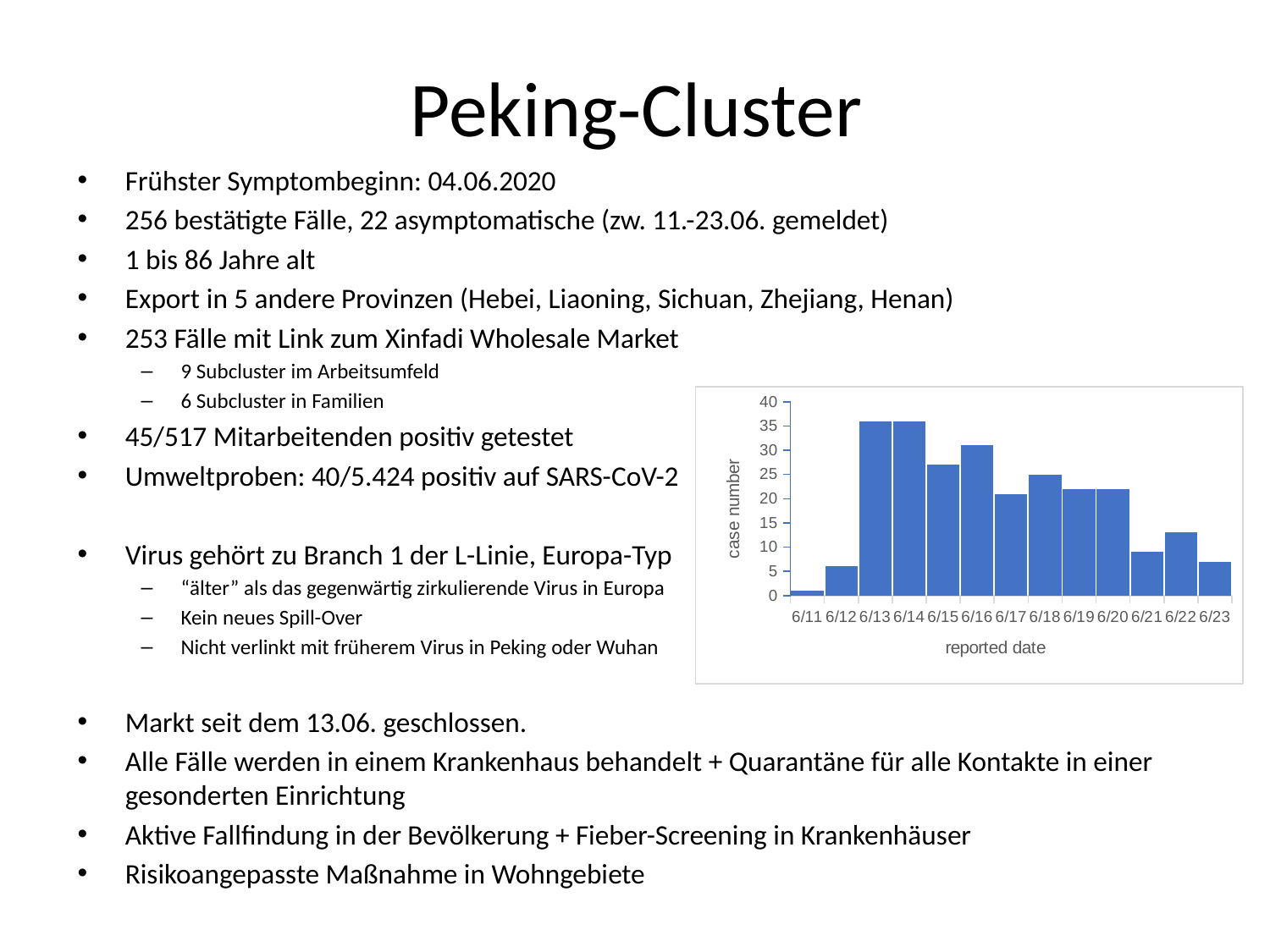

# Peking-Cluster
Frühster Symptombeginn: 04.06.2020
256 bestätigte Fälle, 22 asymptomatische (zw. 11.-23.06. gemeldet)
1 bis 86 Jahre alt
Export in 5 andere Provinzen (Hebei, Liaoning, Sichuan, Zhejiang, Henan)
253 Fälle mit Link zum Xinfadi Wholesale Market
9 Subcluster im Arbeitsumfeld
6 Subcluster in Familien
45/517 Mitarbeitenden positiv getestet
Umweltproben: 40/5.424 positiv auf SARS-CoV-2

Virus gehört zu Branch 1 der L-Linie, Europa-Typ
“älter” als das gegenwärtig zirkulierende Virus in Europa
Kein neues Spill-Over
Nicht verlinkt mit früherem Virus in Peking oder Wuhan

Markt seit dem 13.06. geschlossen.
Alle Fälle werden in einem Krankenhaus behandelt + Quarantäne für alle Kontakte in einer gesonderten Einrichtung
Aktive Fallfindung in der Bevölkerung + Fieber-Screening in Krankenhäuser
Risikoangepasste Maßnahme in Wohngebiete

### Chart

| Category | 确诊 |
|---|---|
| 43993 | 1.0 |
| 43994 | 6.0 |
| 43995 | 36.0 |
| 43996 | 36.0 |
| 43997 | 27.0 |
| 43998 | 31.0 |
| 43999 | 21.0 |
| 44000 | 25.0 |
| 44001 | 22.0 |
| 44002 | 22.0 |
| 44003 | 9.0 |
| 44004 | 13.0 |
| 44005 | 7.0 |